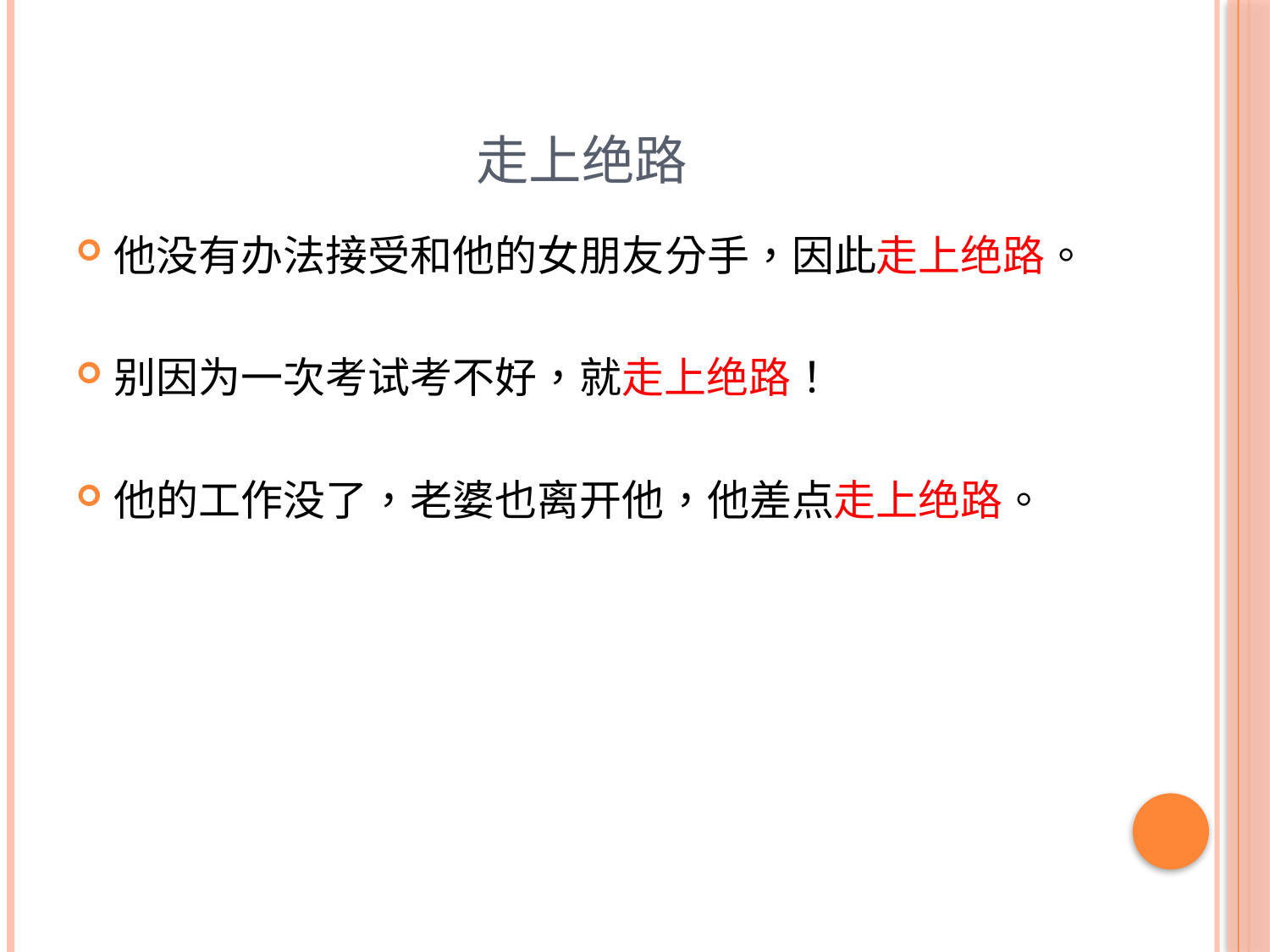

# 走上绝路
他没有办法接受和他的女朋友分手，因此走上绝路。

别因为一次考试考不好，就走上绝路！

他的工作没了，老婆也离开他，他差点走上绝路。